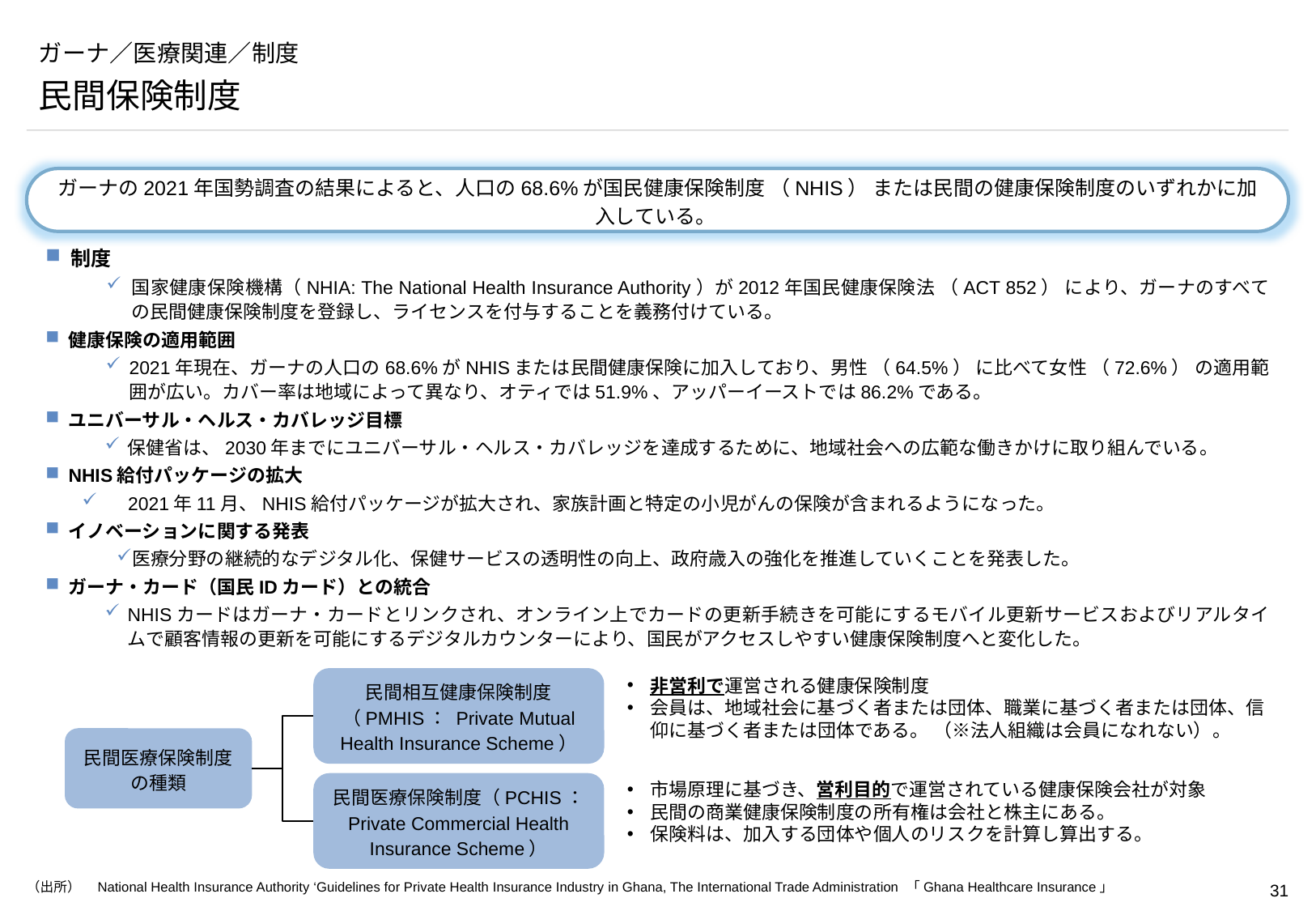

# ガーナ／医療関連／制度
民間保険制度
ガーナの2021年国勢調査の結果によると、人口の68.6%が国民健康保険制度 （NHIS） または民間の健康保険制度のいずれかに加入している。
制度
国家健康保険機構（NHIA: The National Health Insurance Authority）が2012年国民健康保険法 （ACT 852） により、ガーナのすべての民間健康保険制度を登録し、ライセンスを付与することを義務付けている。
健康保険の適用範囲
2021年現在、ガーナの人口の68.6%がNHISまたは民間健康保険に加入しており、男性 （64.5%） に比べて女性 （72.6%） の適用範囲が広い。カバー率は地域によって異なり、オティでは51.9%、アッパーイーストでは86.2%である。
ユニバーサル・ヘルス・カバレッジ目標
保健省は、2030年までにユニバーサル・ヘルス・カバレッジを達成するために、地域社会への広範な働きかけに取り組んでいる。
NHIS給付パッケージの拡大
　2021年11月、NHIS給付パッケージが拡大され、家族計画と特定の小児がんの保険が含まれるようになった。
イノベーションに関する発表
医療分野の継続的なデジタル化、保健サービスの透明性の向上、政府歳入の強化を推進していくことを発表した。
ガーナ・カード（国民IDカード）との統合
NHISカードはガーナ・カードとリンクされ、オンライン上でカードの更新手続きを可能にするモバイル更新サービスおよびリアルタイムで顧客情報の更新を可能にするデジタルカウンターにより、国民がアクセスしやすい健康保険制度へと変化した。
民間相互健康保険制度（PMHIS： Private Mutual Health Insurance Scheme）
非営利で運営される健康保険制度
会員は、地域社会に基づく者または団体、職業に基づく者または団体、信仰に基づく者または団体である。 （※法人組織は会員になれない）。
民間医療保険制度の種類
市場原理に基づき、営利目的で運営されている健康保険会社が対象
民間の商業健康保険制度の所有権は会社と株主にある。
保険料は、加入する団体や個人のリスクを計算し算出する。
民間医療保険制度（PCHIS： Private Commercial Health Insurance Scheme）
（出所）　National Health Insurance Authority ‘Guidelines for Private Health Insurance Industry in Ghana, The International Trade Administration 「Ghana Healthcare Insurance」